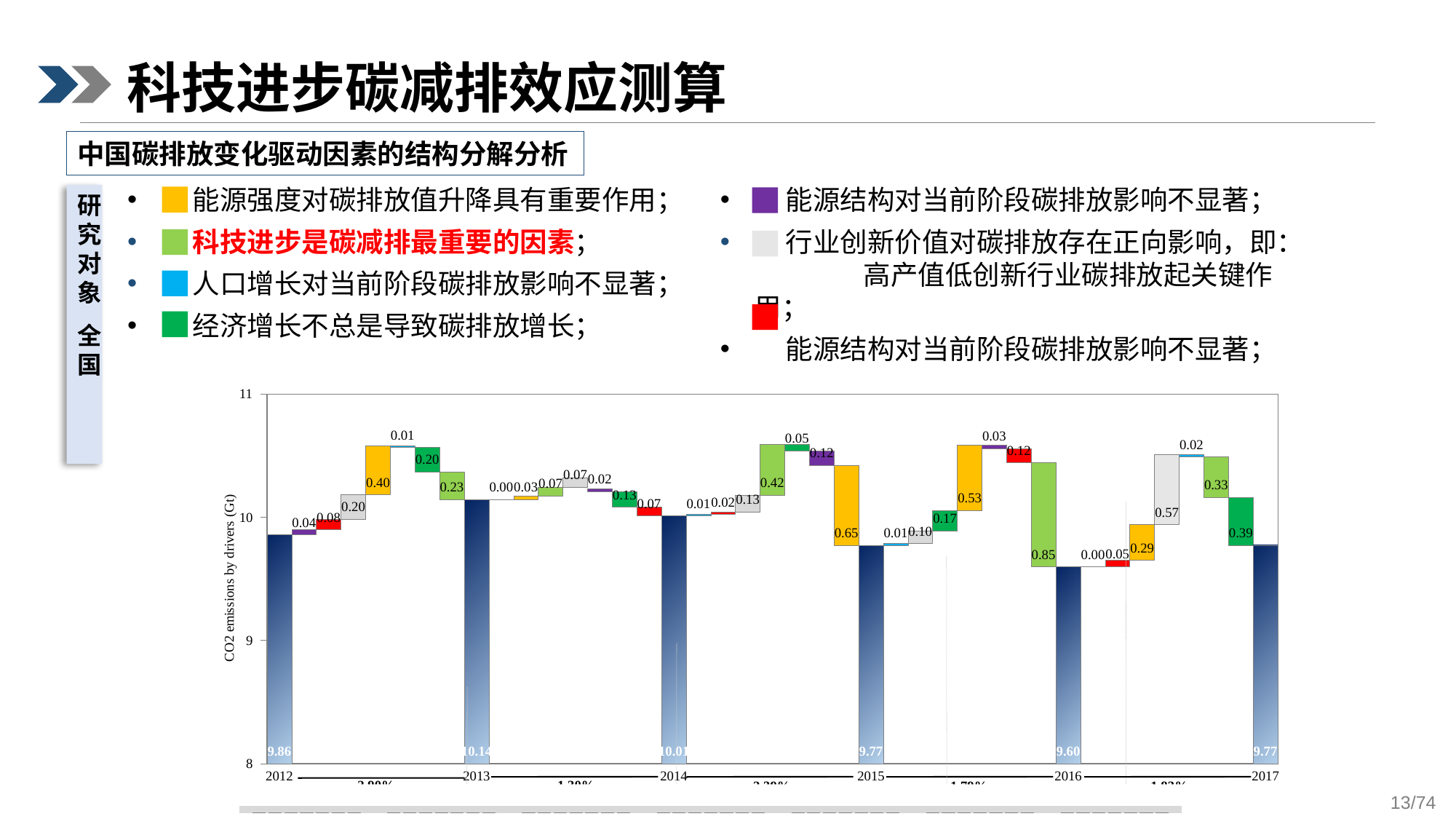

科技进步碳减排效应测算
中国碳排放变化驱动因素的结构分解分析
    能源强度对碳排放值升降具有重要作用；
    科技进步是碳减排最重要的因素；
    人口增长对当前阶段碳排放影响不显著；
    经济增长不总是导致碳排放增长；
    能源结构对当前阶段碳排放影响不显著；
    行业创新价值对碳排放存在正向影响，即：       	高产值低创新行业碳排放起关键作用；
    能源结构对当前阶段碳排放影响不显著；
研究对象
全国

### Chart

| Category | down | up |
|---|---|---|
| 2012 | 0.0 | 9.858992738799998 |
|  | 9.858992738799998 | 0.040610199001066064 |
|  | 9.899602937801063 | 0.084167743701266 |
|  | 9.98377068150233 | 0.19972392026176652 |
|  | 10.183494601764096 | 0.39643001880676637 |
|  | 10.568684683469984 | 0.011239937100880703 |
|  | 10.37229802925702 | 0.19638665421296267 |
|  | 10.144597867418634 | 0.2277001618383859 |
| 2013 | 0.0 | 10.144597867418634 |
|  | 10.144597867418634 | 0.0019054412414757024 |
|  | 10.14650330866011 | 0.03034637373699365 |
|  | 10.176849682397103 | 0.07128487767356331 |
|  | 10.248134560070666 | 0.0744533769886086 |
|  | 10.210843469297961 | 0.021050215557501518 |
|  | 10.084350273686898 | 0.12649319561106367 |
|  | 10.013065396013335 | 0.07128487767356331 |
| 2014 | 0.0 | 10.013065396013335 |
|  | 10.013065396013335 | 0.01129144971644625 |
|  | 10.024356845729782 | 0.022746797493755733 |
|  | 10.047103643223538 | 0.13125809576119837 |
|  | 10.178361738984737 | 0.4163266709810431 |
|  | 10.542963776141452 | 0.05172463382432525 |
|  | 10.42552921082617 | 0.11743456531528233 |
|  | 9.773737457946664 | 0.6517917528795057 |
| 2015 | 0.0 | 9.773737457946664 |
|  | 9.773737457946664 | 0.01419838193648248 |
|  | 9.787935839883147 | 0.10138550887872196 |
|  | 9.88932134876187 | 0.16951422280077896 |
|  | 10.058835571562648 | 0.5275887418617919 |
|  | 10.55899981204828 | 0.02742450137615991 |
|  | 10.443820158429993 | 0.1151796536182866 |
|  | 9.598690379679999 | 0.845129778749994 |
| 2016 | 0.0 | 9.598690379679999 |
|  | 9.598690379679999 | 0.0032957181185503063 |
|  | 9.60198609779855 | 0.049493443747964425 |
|  | 9.651479541546514 | 0.2914872882823412 |
|  | 9.942966829828856 | 0.5692550671826605 |
|  | 10.491934074103312 | 0.020287822908203884 |
|  | 10.16541249575044 | 0.3265215783528732 |
|  | 9.77461126392667 | 0.3908012318237706 |
| 2017 | 0.0 | 9.77461126392667 |

### Chart

| Category | 能源结构 | 能源强度 | 行业创新价值 | 创新结构 | 整体创新水平 | 经济增长 | 人口增长 |
|---|---|---|---|---|---|---|---|
| 能源结构 | 1.0 | 1.0 | 1.0 | 1.0 | 1.0 | 1.0 | 1.0 |
| 能源强度 | 1.0 | 1.0 | 1.0 | 1.0 | 1.0 | 1.0 | 1.0 |
| 行业创新价值 | 1.0 | 1.0 | 1.0 | 1.0 | 1.0 | 1.0 | 1.0 |
| 创新结构 | 1.0 | 1.0 | 1.0 | 1.0 | 1.0 | 1.0 | 1.0 |
| 整体创新水平 | 1.0 | 1.0 | 1.0 | 1.0 | 1.0 | 1.0 | 1.0 |
| 经济增长 | 1.0 | 1.0 | 1.0 | 1.0 | 1.0 | 1.0 | 1.0 |
| 人口增长 | 1.0 | 1.0 | 1.0 | 1.0 | 1.0 | 1.0 | 1.0 |